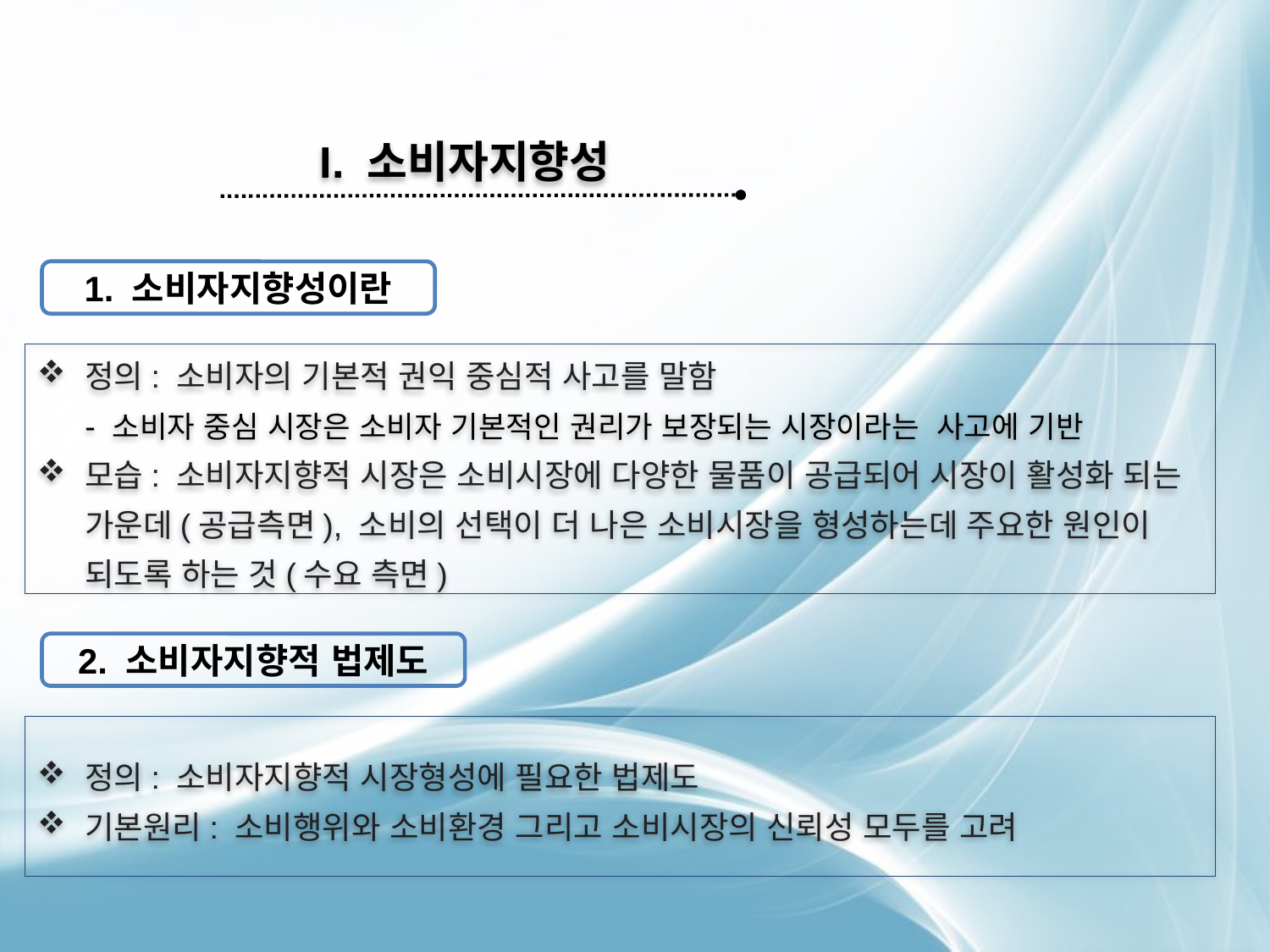

I. 소비자지향성

1. 소비자지향성이란
정의: 소비자의 기본적 권익 중심적 사고를 말함
- 소비자 중심 시장은 소비자 기본적인 권리가 보장되는 시장이라는  사고에 기반
모습: 소비자지향적 시장은 소비시장에 다양한 물품이 공급되어 시장이 활성화 되는 가운데(공급측면), 소비의 선택이 더 나은 소비시장을 형성하는데 주요한 원인이 되도록 하는 것(수요 측면)
2. 소비자지향적 법제도
정의: 소비자지향적 시장형성에 필요한 법제도
기본원리: 소비행위와 소비환경 그리고 소비시장의 신뢰성 모두를 고려